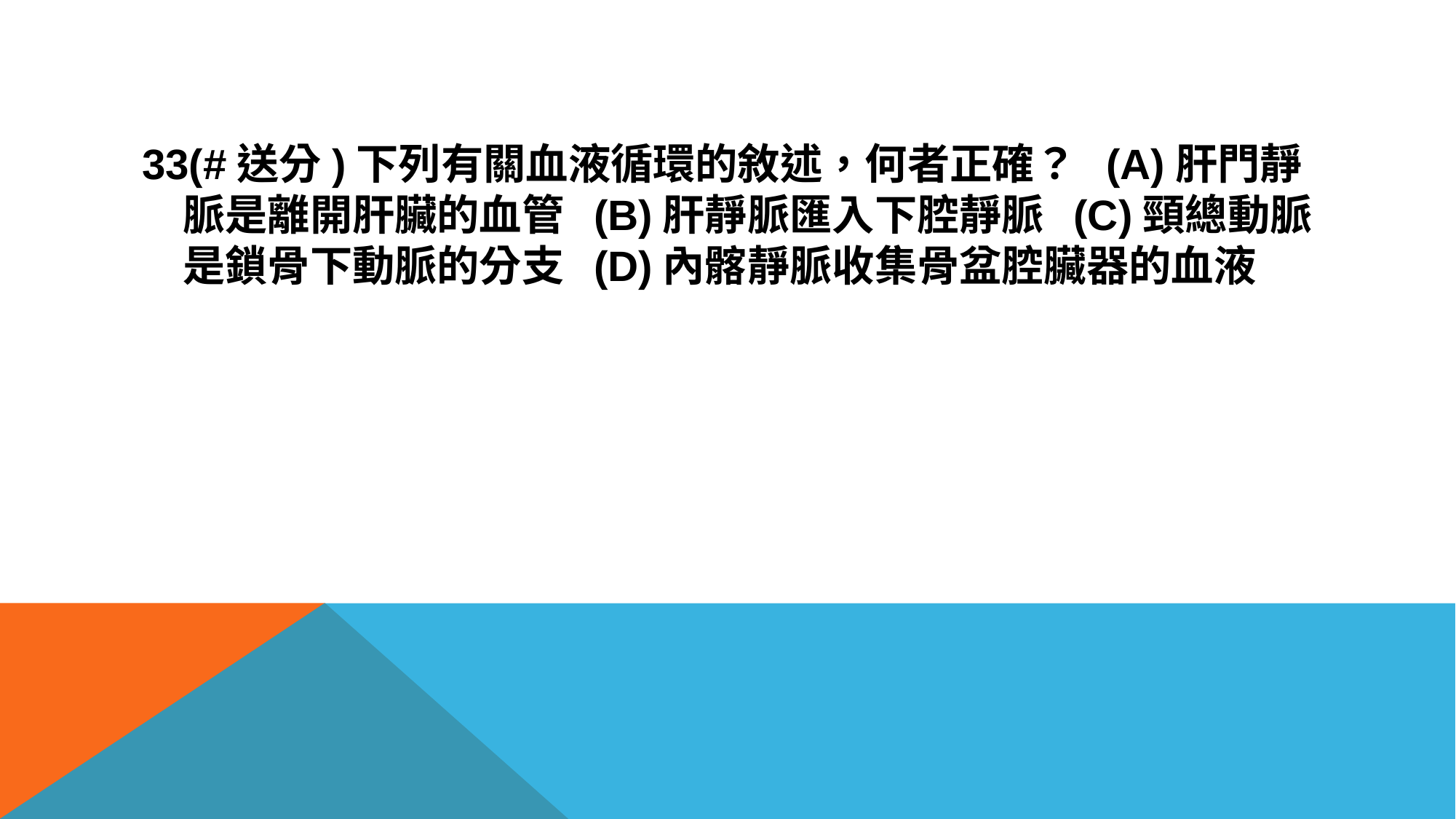

#
33(#送分)下列有關血液循環的敘述，何者正確？  (A)肝門靜脈是離開肝臟的血管  (B)肝靜脈匯入下腔靜脈  (C)頸總動脈是鎖骨下動脈的分支  (D)內髂靜脈收集骨盆腔臟器的血液